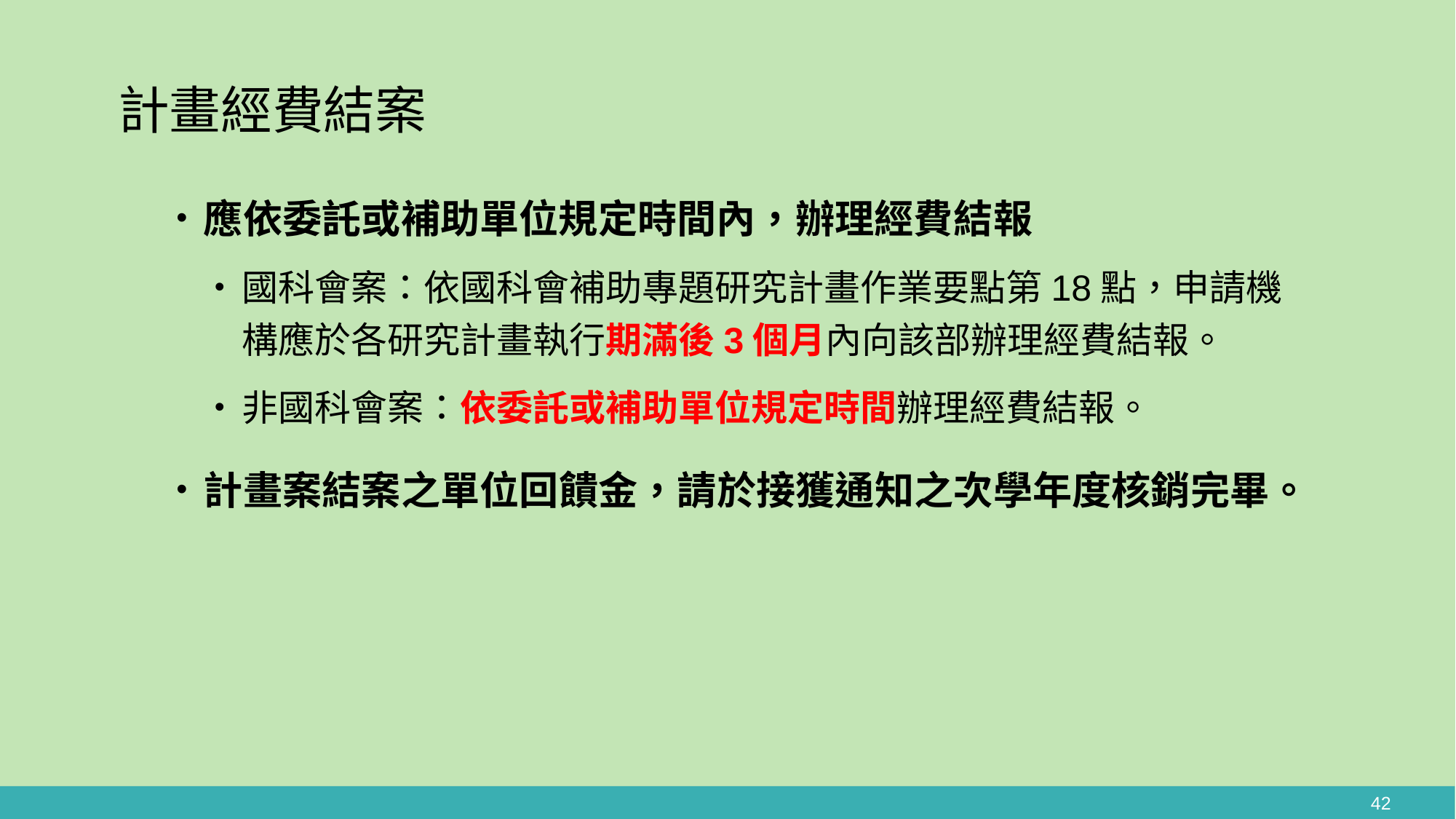

# 計畫經費結案
應依委託或補助單位規定時間內，辦理經費結報
國科會案：依國科會補助專題研究計畫作業要點第18點，申請機構應於各研究計畫執行期滿後3個月內向該部辦理經費結報。
非國科會案：依委託或補助單位規定時間辦理經費結報。
計畫案結案之單位回饋金，請於接獲通知之次學年度核銷完畢。
42